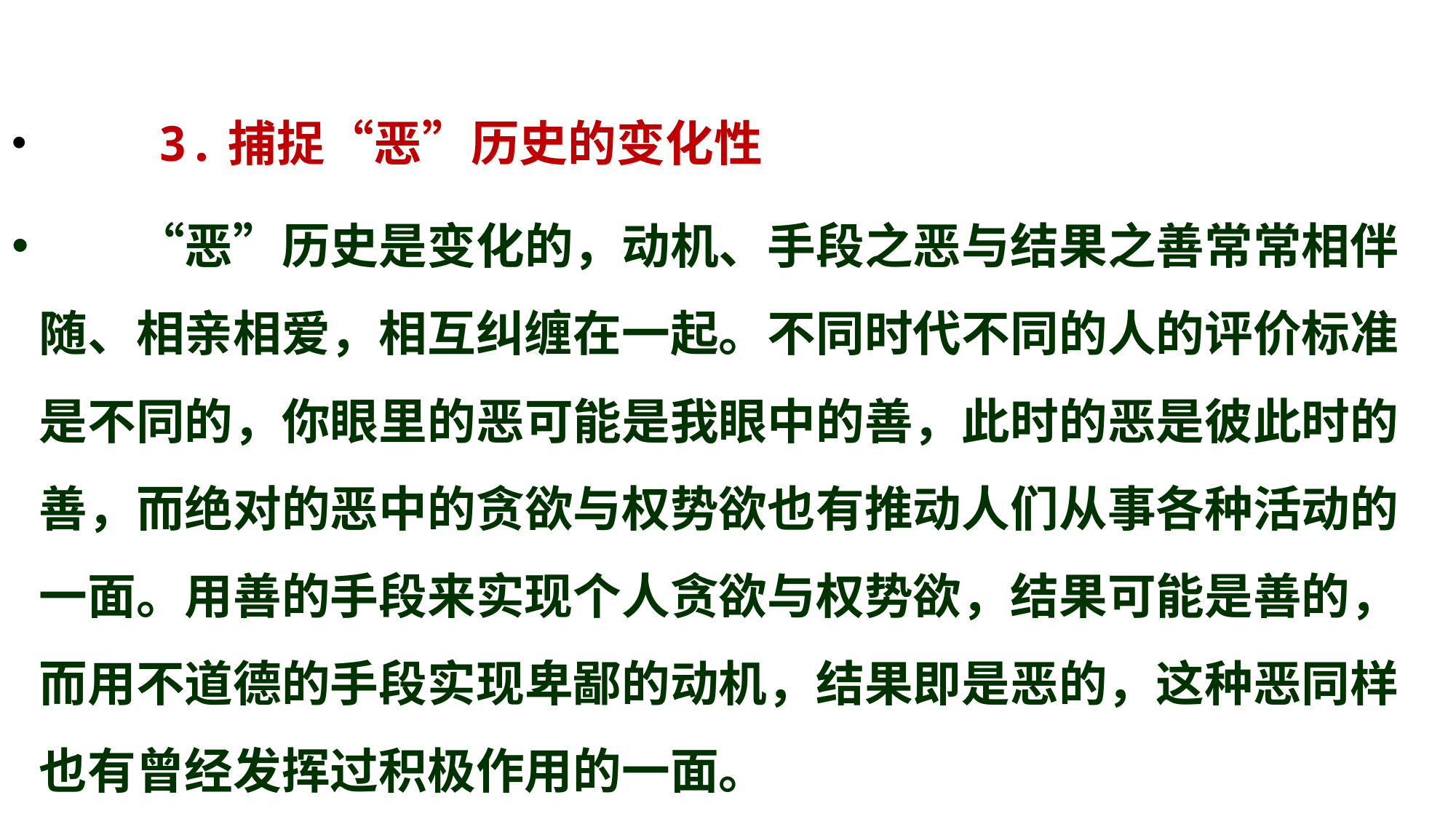

3.捕捉“恶”历史的变化性
　　“恶”历史是变化的，动机、手段之恶与结果之善常常相伴随、相亲相爱，相互纠缠在一起。不同时代不同的人的评价标准是不同的，你眼里的恶可能是我眼中的善，此时的恶是彼此时的善，而绝对的恶中的贪欲与权势欲也有推动人们从事各种活动的一面。用善的手段来实现个人贪欲与权势欲，结果可能是善的，而用不道德的手段实现卑鄙的动机，结果即是恶的，这种恶同样也有曾经发挥过积极作用的一面。
#